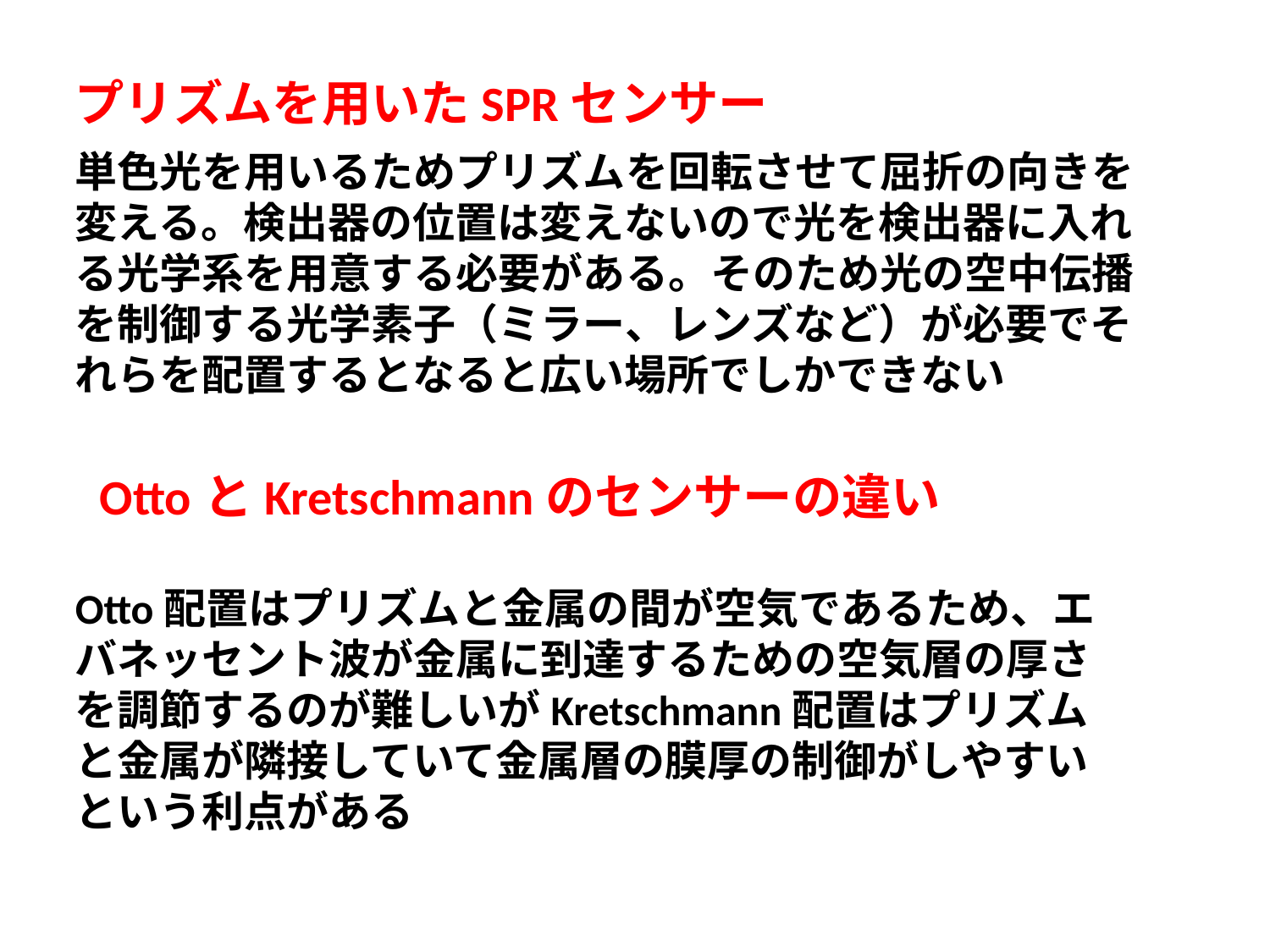

プリズムを用いたSPRセンサー
単色光を用いるためプリズムを回転させて屈折の向きを変える。検出器の位置は変えないので光を検出器に入れる光学系を用意する必要がある。そのため光の空中伝播を制御する光学素子（ミラー、レンズなど）が必要でそれらを配置するとなると広い場所でしかできない
OttoとKretschmannのセンサーの違い
Otto配置はプリズムと金属の間が空気であるため、エバネッセント波が金属に到達するための空気層の厚さを調節するのが難しいがKretschmann配置はプリズムと金属が隣接していて金属層の膜厚の制御がしやすいという利点がある